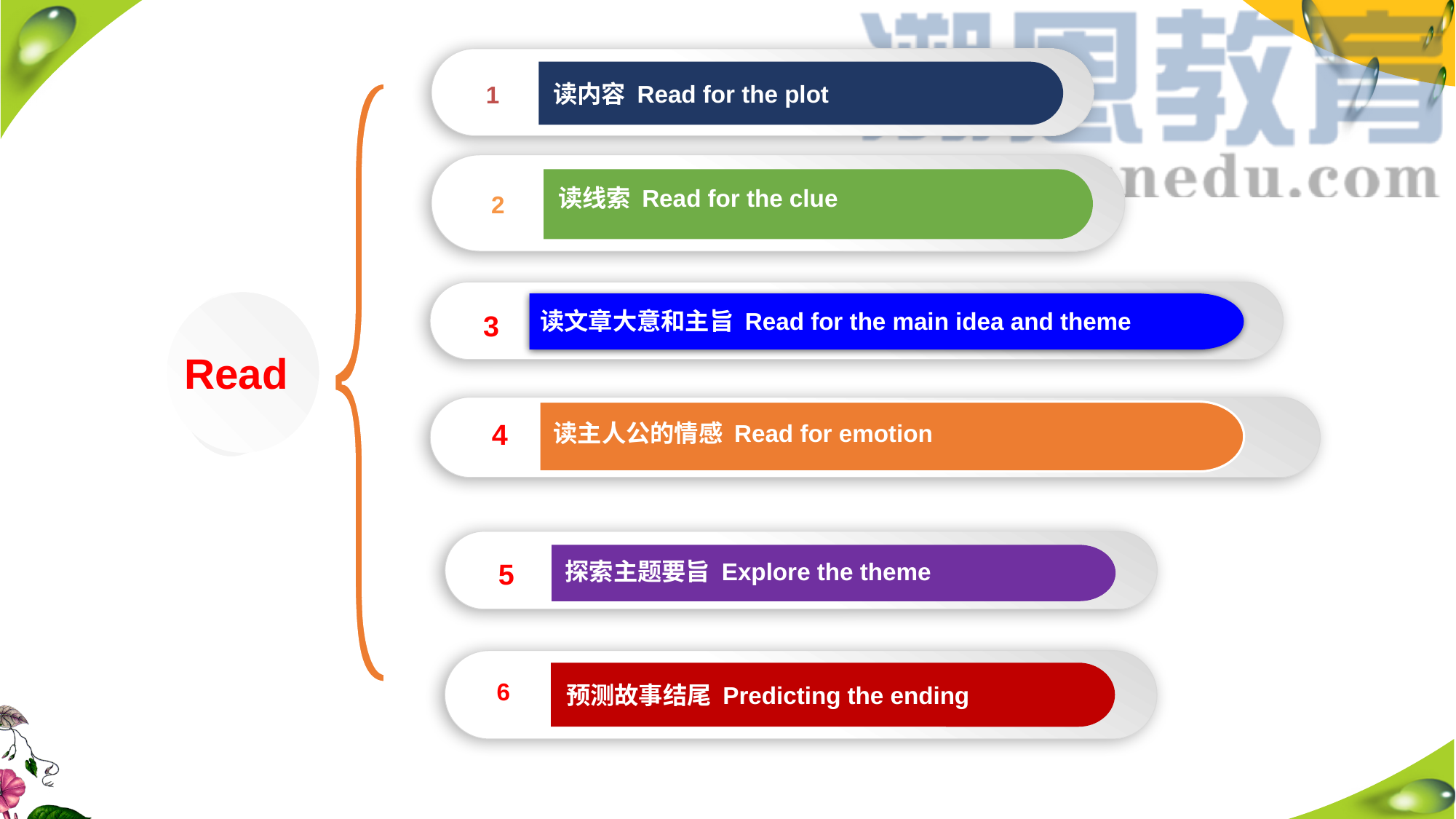

1
读内容 Read for the plot

2
读线索 Read for the clue

3
读文章大意和主旨 Read for the main idea and theme

Read

4
读主人公的情感 Read for emotion

5
探索主题要旨 Explore the theme

6
预测故事结尾 Predicting the ending